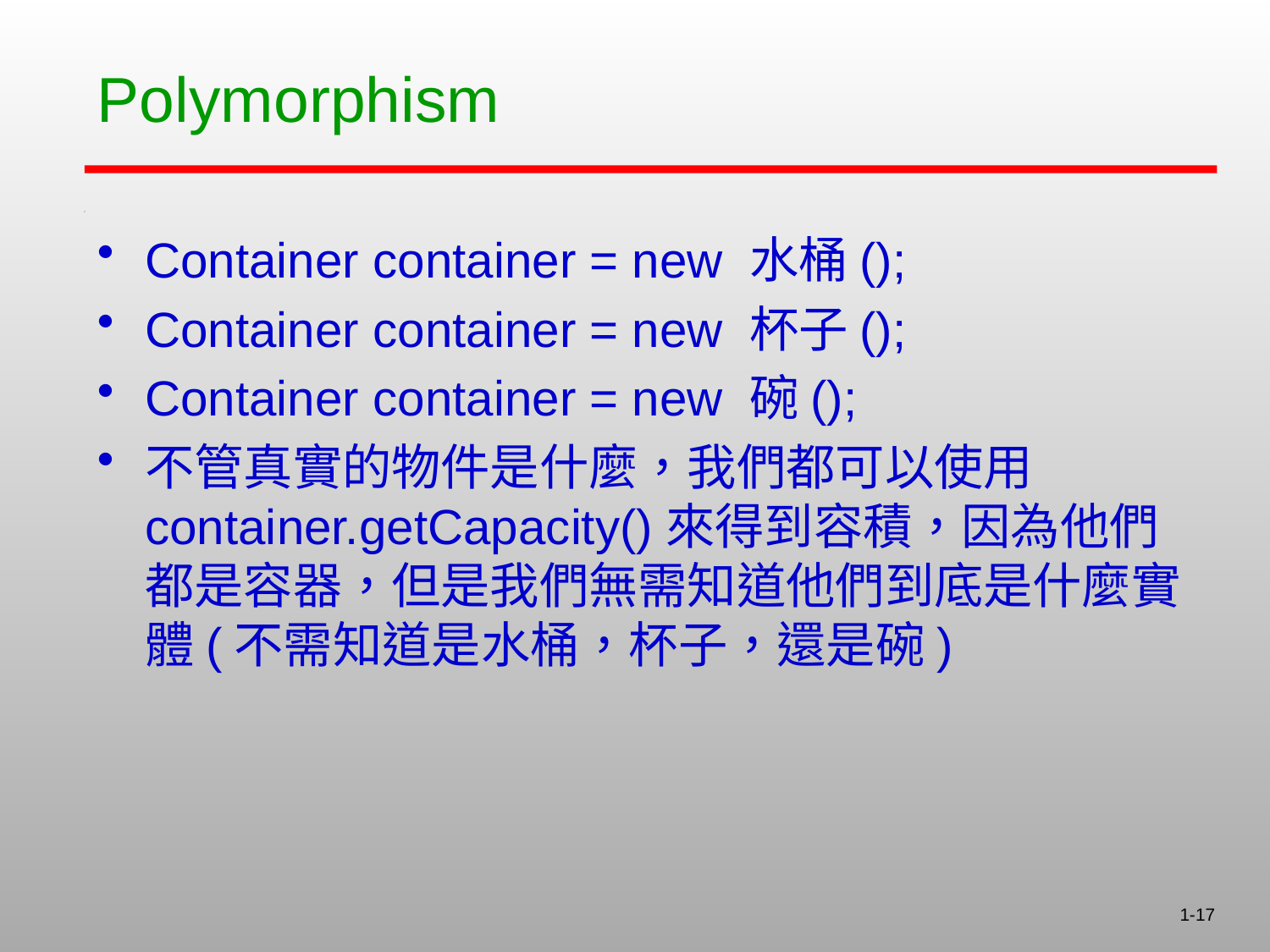

# Polymorphism
Container container = new 水桶();
Container container = new 杯子();
Container container = new 碗();
不管真實的物件是什麼，我們都可以使用container.getCapacity()來得到容積，因為他們都是容器，但是我們無需知道他們到底是什麼實體(不需知道是水桶，杯子，還是碗)
1-17